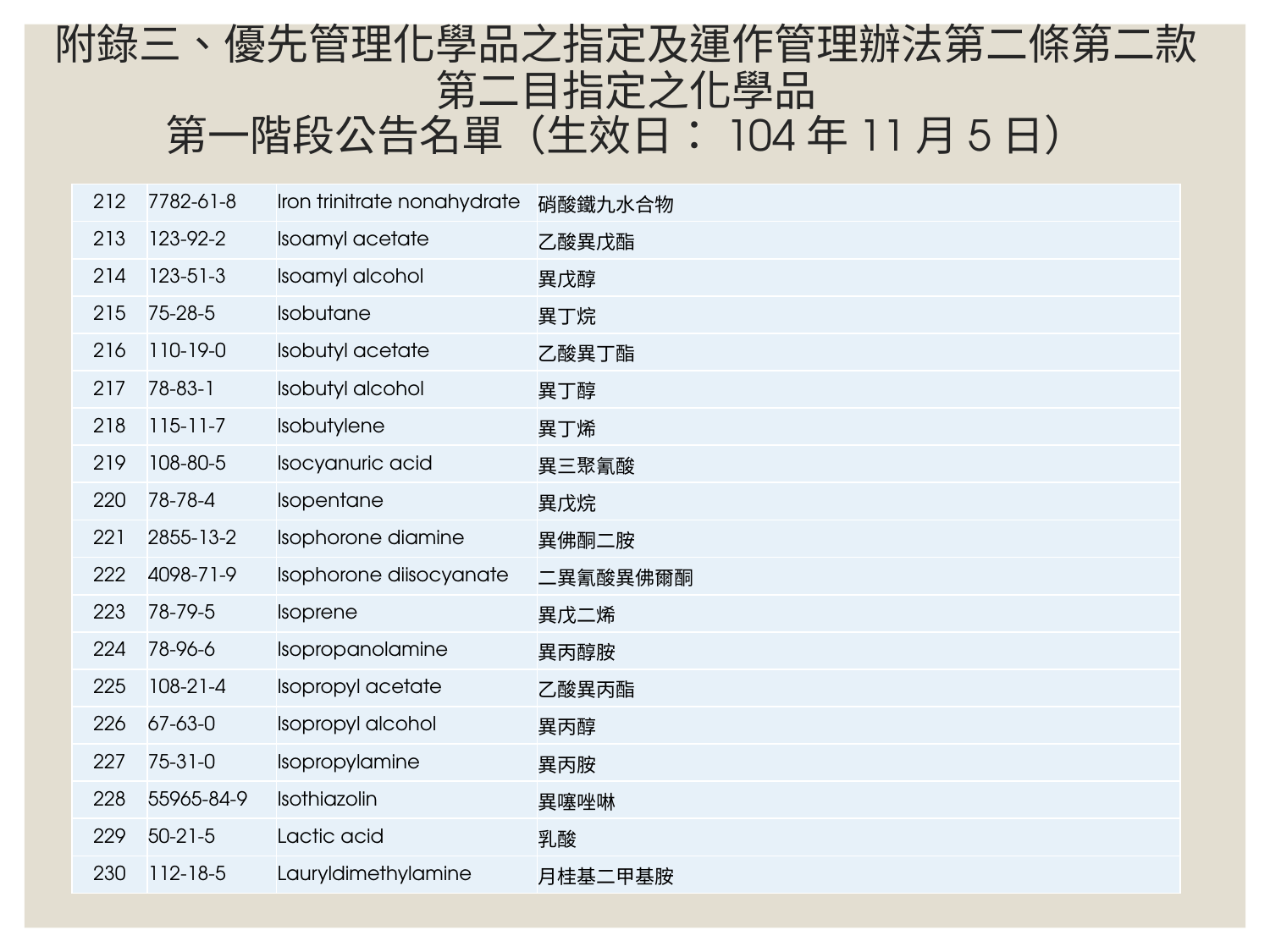

# 附錄三、優先管理化學品之指定及運作管理辦法第二條第二款第二目指定之化學品 第一階段公告名單（生效日：104年11月5日）
| 212 | 7782-61-8 | Iron trinitrate nonahydrate | 硝酸鐵九水合物 |
| --- | --- | --- | --- |
| 213 | 123-92-2 | Isoamyl acetate | 乙酸異戊酯 |
| 214 | 123-51-3 | Isoamyl alcohol | 異戊醇 |
| 215 | 75-28-5 | Isobutane | 異丁烷 |
| 216 | 110-19-0 | Isobutyl acetate | 乙酸異丁酯 |
| 217 | 78-83-1 | Isobutyl alcohol | 異丁醇 |
| 218 | 115-11-7 | Isobutylene | 異丁烯 |
| 219 | 108-80-5 | Isocyanuric acid | 異三聚氰酸 |
| 220 | 78-78-4 | Isopentane | 異戊烷 |
| 221 | 2855-13-2 | Isophorone diamine | 異佛酮二胺 |
| 222 | 4098-71-9 | Isophorone diisocyanate | 二異氰酸異佛爾酮 |
| 223 | 78-79-5 | Isoprene | 異戊二烯 |
| 224 | 78-96-6 | Isopropanolamine | 異丙醇胺 |
| 225 | 108-21-4 | Isopropyl acetate | 乙酸異丙酯 |
| 226 | 67-63-0 | Isopropyl alcohol | 異丙醇 |
| 227 | 75-31-0 | Isopropylamine | 異丙胺 |
| 228 | 55965-84-9 | Isothiazolin | 異噻唑啉 |
| 229 | 50-21-5 | Lactic acid | 乳酸 |
| 230 | 112-18-5 | Lauryldimethylamine | 月桂基二甲基胺 |